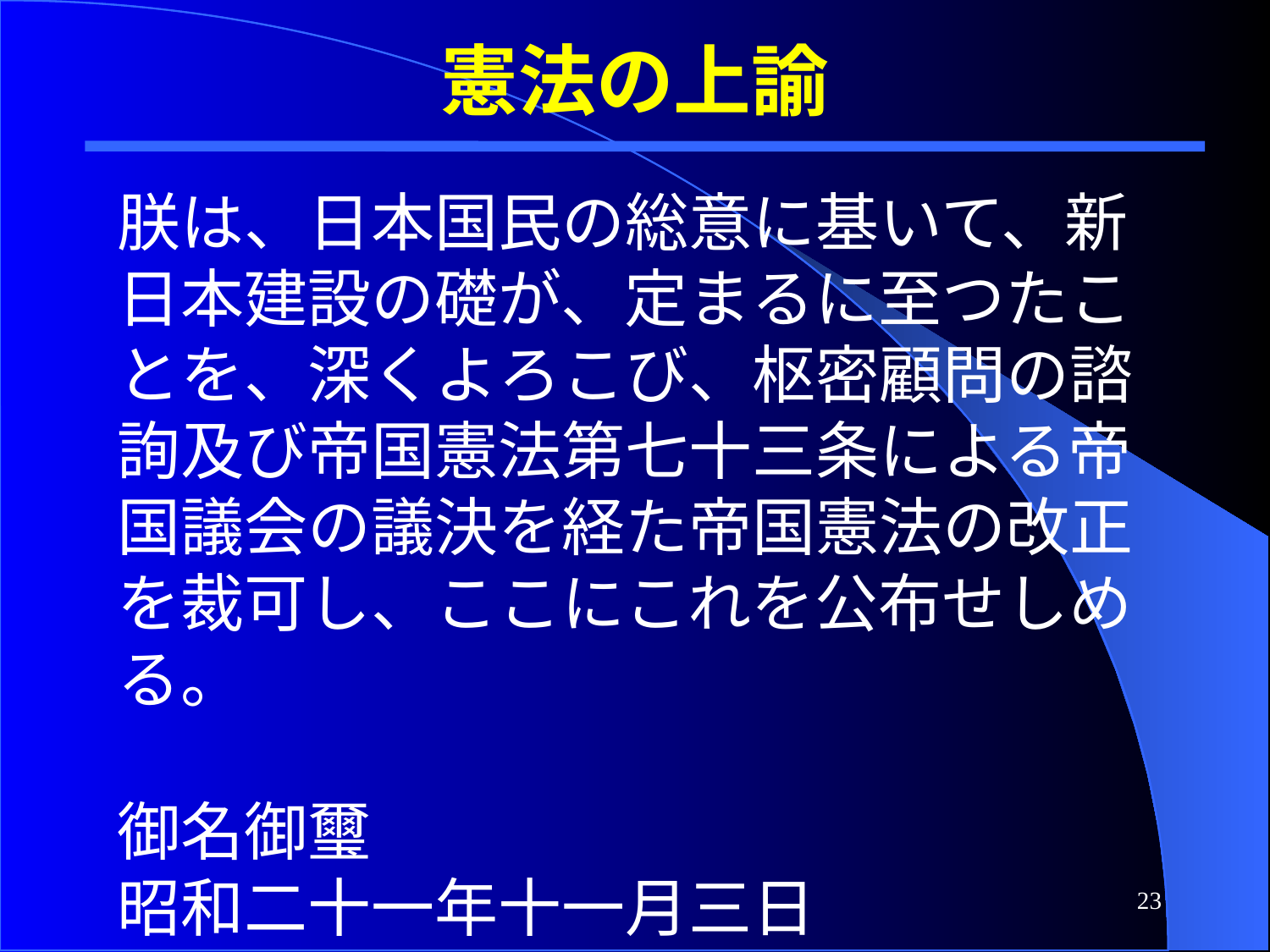

憲法の上諭

朕は、日本国民の総意に基いて、新日本建設の礎が、定まるに至つたことを、深くよろこび、枢密顧問の諮詢及び帝国憲法第七十三条による帝国議会の議決を経た帝国憲法の改正を裁可し、ここにこれを公布せしめる。

御名御璽
昭和二十一年十一月三日

23